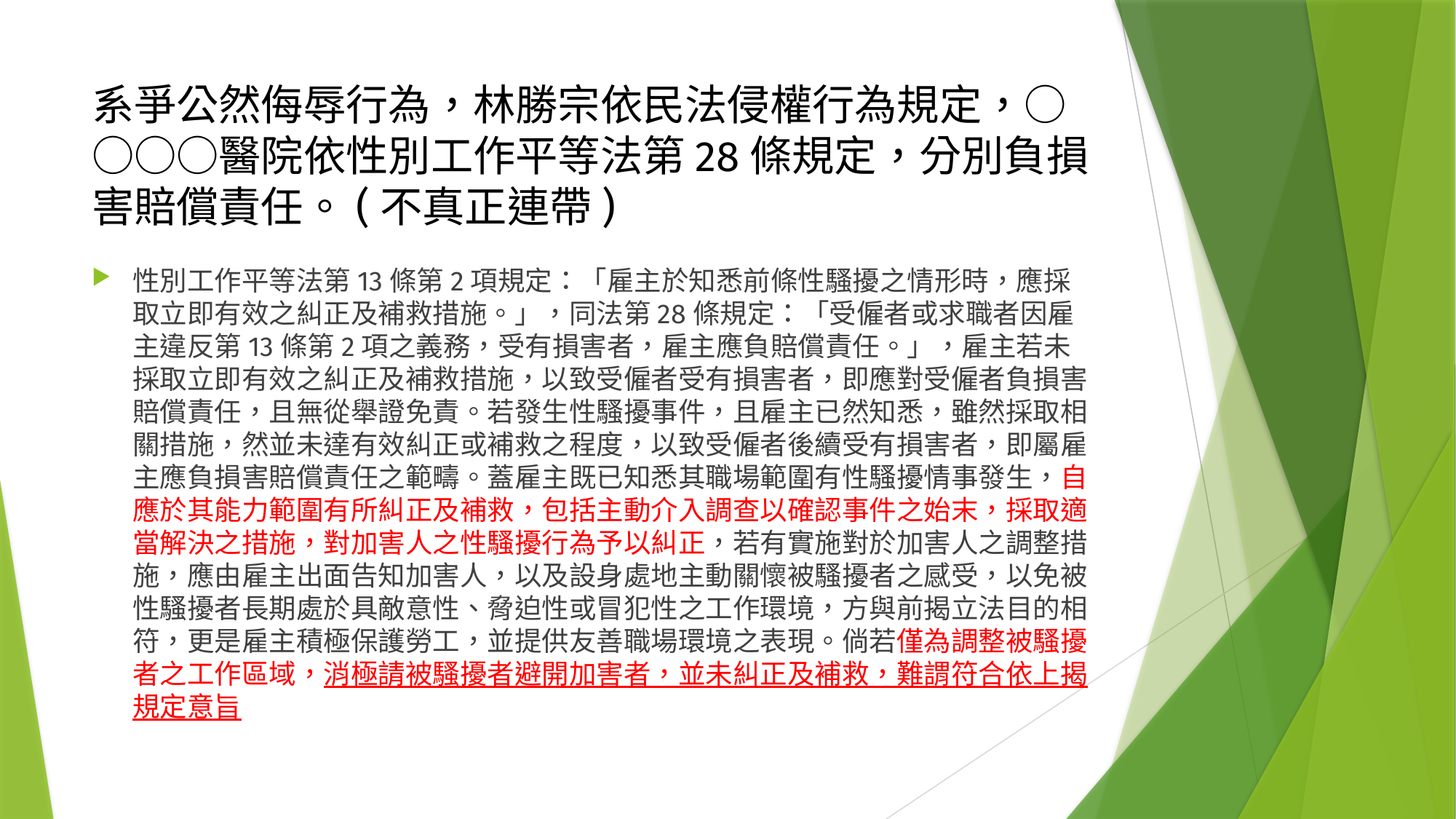

# 系爭公然侮辱行為，林勝宗依民法侵權行為規定，○○○○醫院依性別工作平等法第28條規定，分別負損害賠償責任。(不真正連帶)
性別工作平等法第13條第2項規定：「雇主於知悉前條性騷擾之情形時，應採取立即有效之糾正及補救措施。」，同法第28條規定：「受僱者或求職者因雇主違反第13條第2項之義務，受有損害者，雇主應負賠償責任。」，雇主若未採取立即有效之糾正及補救措施，以致受僱者受有損害者，即應對受僱者負損害賠償責任，且無從舉證免責。若發生性騷擾事件，且雇主已然知悉，雖然採取相關措施，然並未達有效糾正或補救之程度，以致受僱者後續受有損害者，即屬雇主應負損害賠償責任之範疇。蓋雇主既已知悉其職場範圍有性騷擾情事發生，自應於其能力範圍有所糾正及補救，包括主動介入調查以確認事件之始末，採取適當解決之措施，對加害人之性騷擾行為予以糾正，若有實施對於加害人之調整措施，應由雇主出面告知加害人，以及設身處地主動關懷被騷擾者之感受，以免被性騷擾者長期處於具敵意性、脅迫性或冒犯性之工作環境，方與前揭立法目的相符，更是雇主積極保護勞工，並提供友善職場環境之表現。倘若僅為調整被騷擾者之工作區域，消極請被騷擾者避開加害者，並未糾正及補救，難謂符合依上揭規定意旨